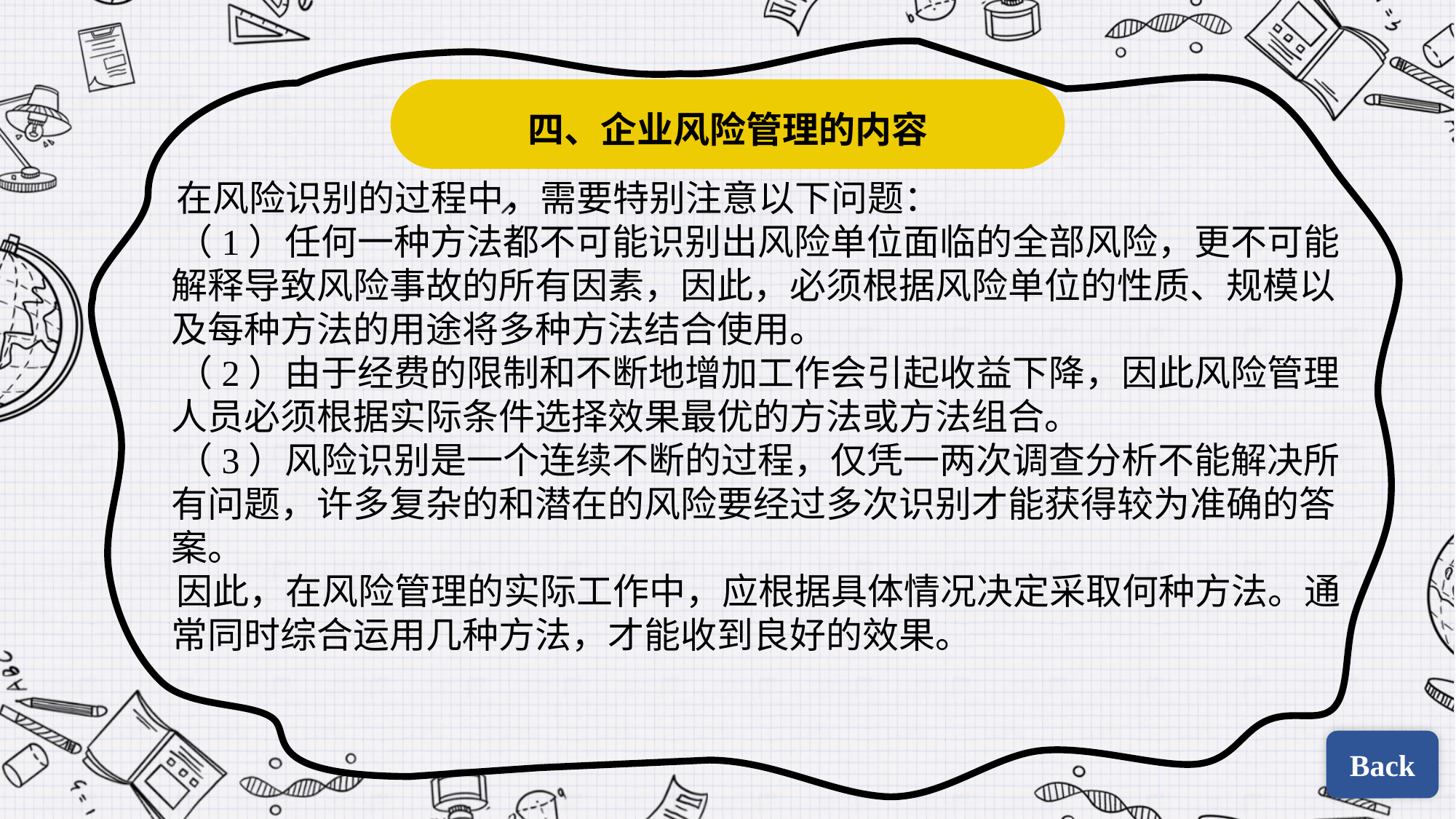

四、企业风险管理的内容
在风险识别的过程中，需要特别注意以下问题：
（1）任何一种方法都不可能识别出风险单位面临的全部风险，更不可能解释导致风险事故的所有因素，因此，必须根据风险单位的性质、规模以及每种方法的用途将多种方法结合使用。
（2）由于经费的限制和不断地增加工作会引起收益下降，因此风险管理人员必须根据实际条件选择效果最优的方法或方法组合。
（3）风险识别是一个连续不断的过程，仅凭一两次调查分析不能解决所有问题，许多复杂的和潜在的风险要经过多次识别才能获得较为准确的答案。
因此，在风险管理的实际工作中，应根据具体情况决定采取何种方法。通常同时综合运用几种方法，才能收到良好的效果。

Back